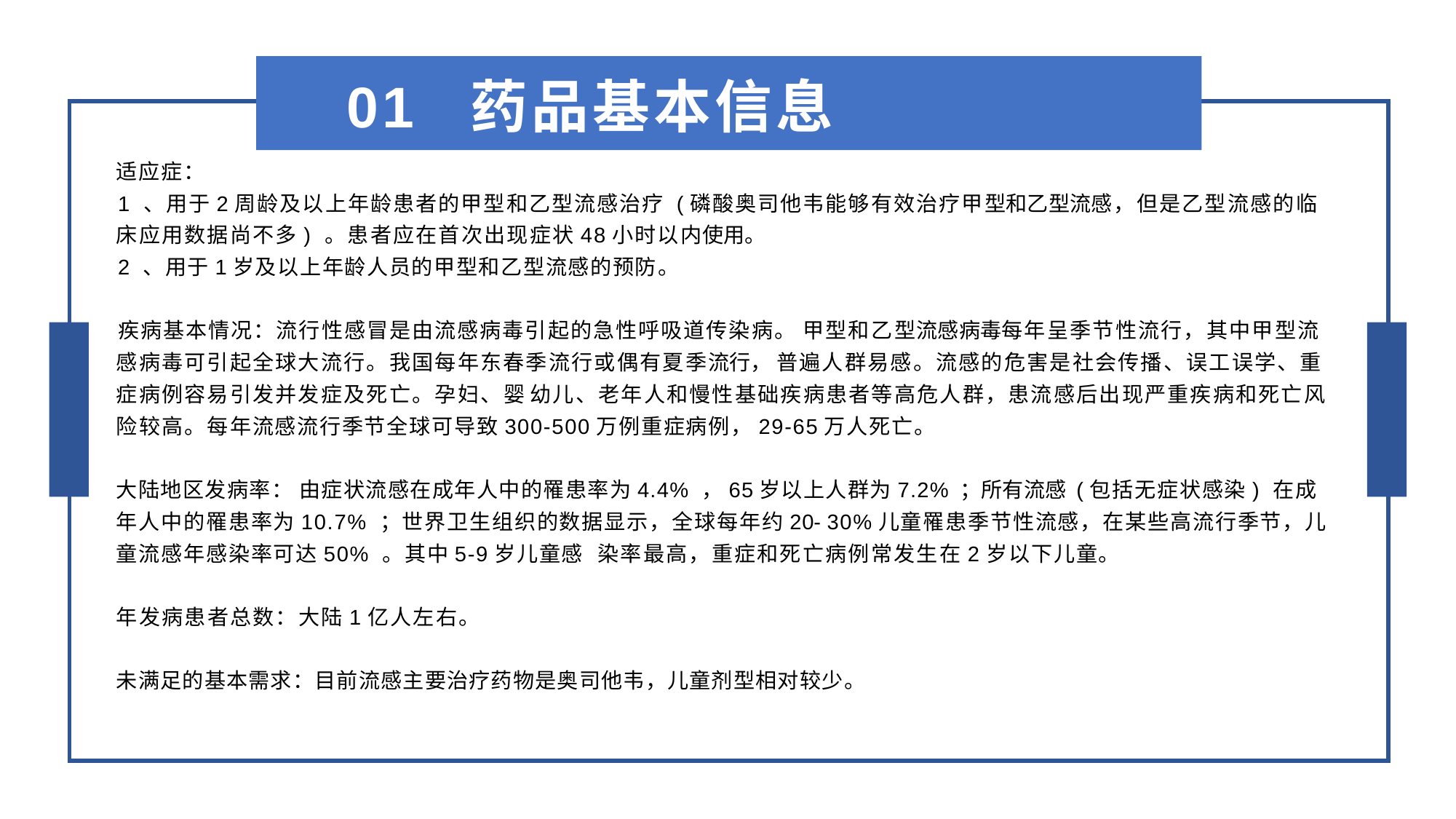

01  药品基本信息

适应症：
1 、用于2周龄及以上年龄患者的甲型和乙型流感治疗 (磷酸奥司他韦能够有效治疗甲型和乙型流感，但是乙型流感的临床应用数据尚不多) 。患者应在首次出现症状48小时以内使用。
2 、用于1岁及以上年龄人员的甲型和乙型流感的预防。

疾病基本情况：流行性感冒是由流感病毒引起的急性呼吸道传染病。 甲型和乙型流感病毒每年呈季节性流行，其中甲型流感病毒可引起全球大流行。我国每年东春季流行或偶有夏季流行， 普遍人群易感。流感的危害是社会传播、误工误学、重症病例容易引发并发症及死亡。孕妇、婴 幼儿、老年人和慢性基础疾病患者等高危人群，患流感后出现严重疾病和死亡风险较高。每年流感流行季节全球可导致300-500万例重症病例，29-65万人死亡。

大陆地区发病率： 由症状流感在成年人中的罹患率为4.4% ，65岁以上人群为7.2% ；所有流感 (包括无症状感染) 在成年人中的罹患率为10.7% ；世界卫生组织的数据显示，全球每年约20- 30%儿童罹患季节性流感，在某些高流行季节，儿童流感年感染率可达50% 。其中5-9岁儿童感   染率最高，重症和死亡病例常发生在2岁以下儿童。

年发病患者总数：大陆1亿人左右。

未满足的基本需求：目前流感主要治疗药物是奥司他韦，儿童剂型相对较少。